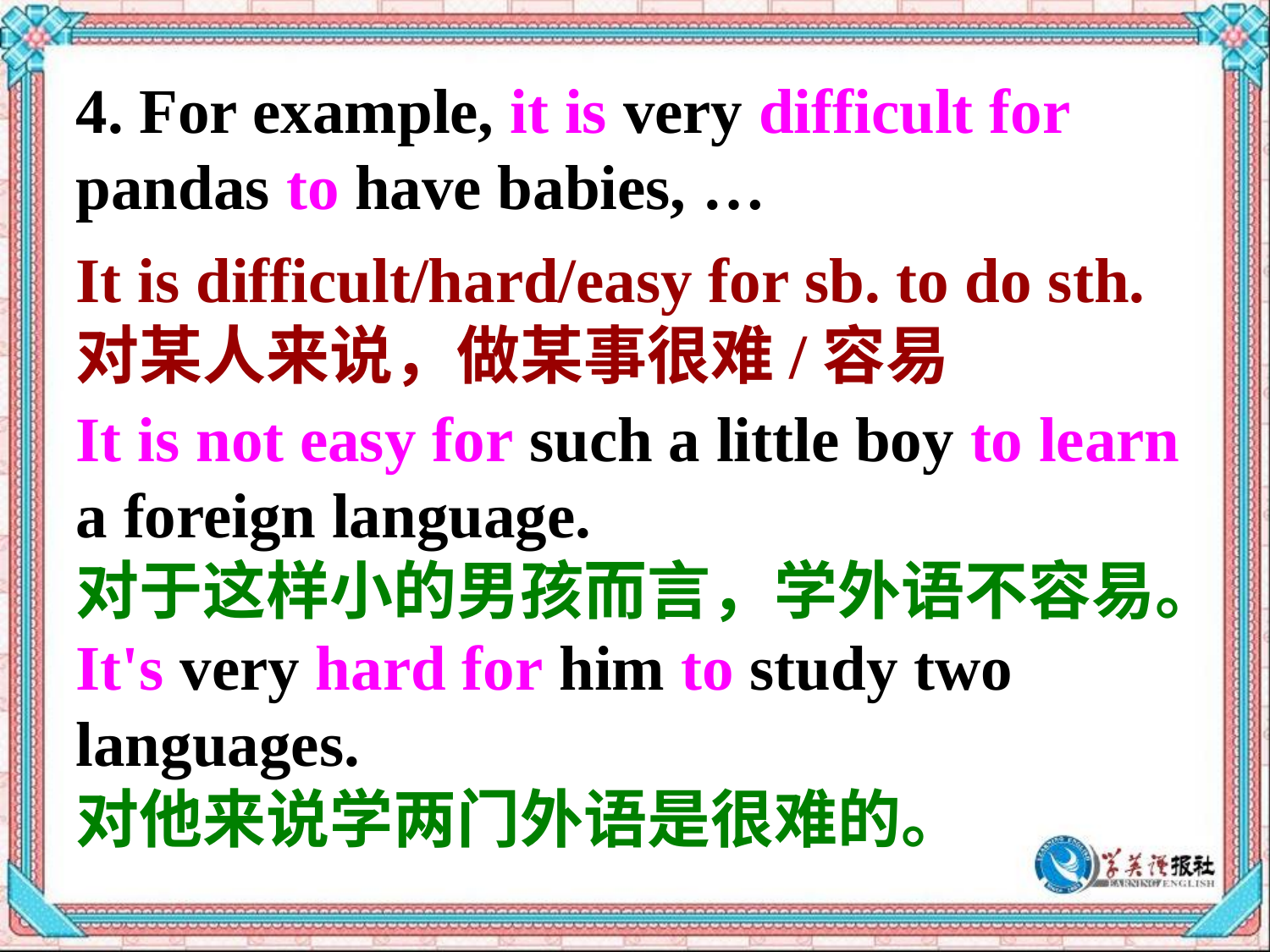

4. For example, it is very difficult for pandas to have babies, …
It is difficult/hard/easy for sb. to do sth.
对某人来说，做某事很难/容易
It is not easy for such a little boy to learn a foreign language.
对于这样小的男孩而言，学外语不容易。
It's very hard for him to study two
languages.
对他来说学两门外语是很难的。